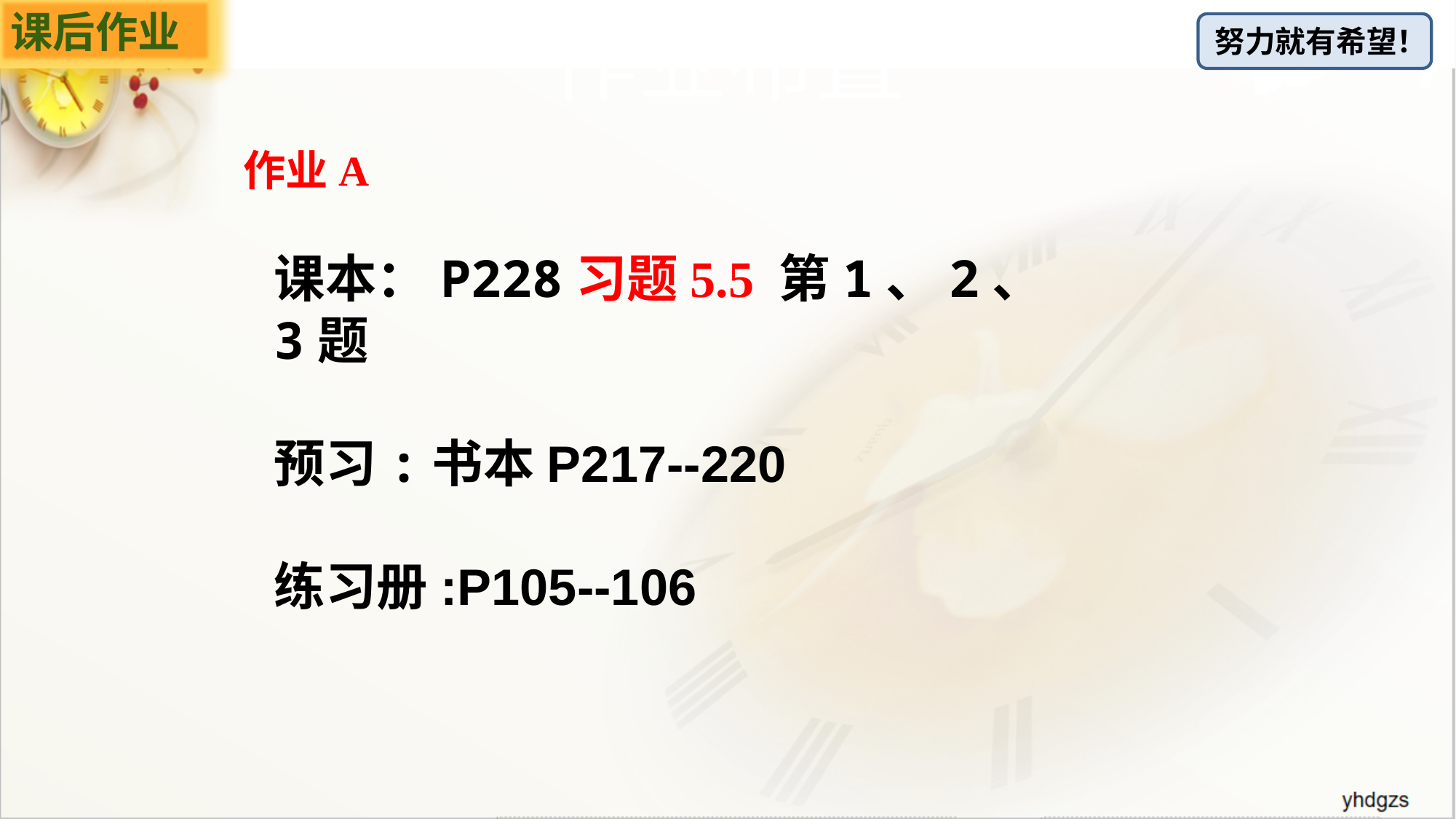

课后作业
# 作业布置

作业A
课本：P228习题5.5 第1、2、3题

预习:书本P217--220

练习册:P105--106